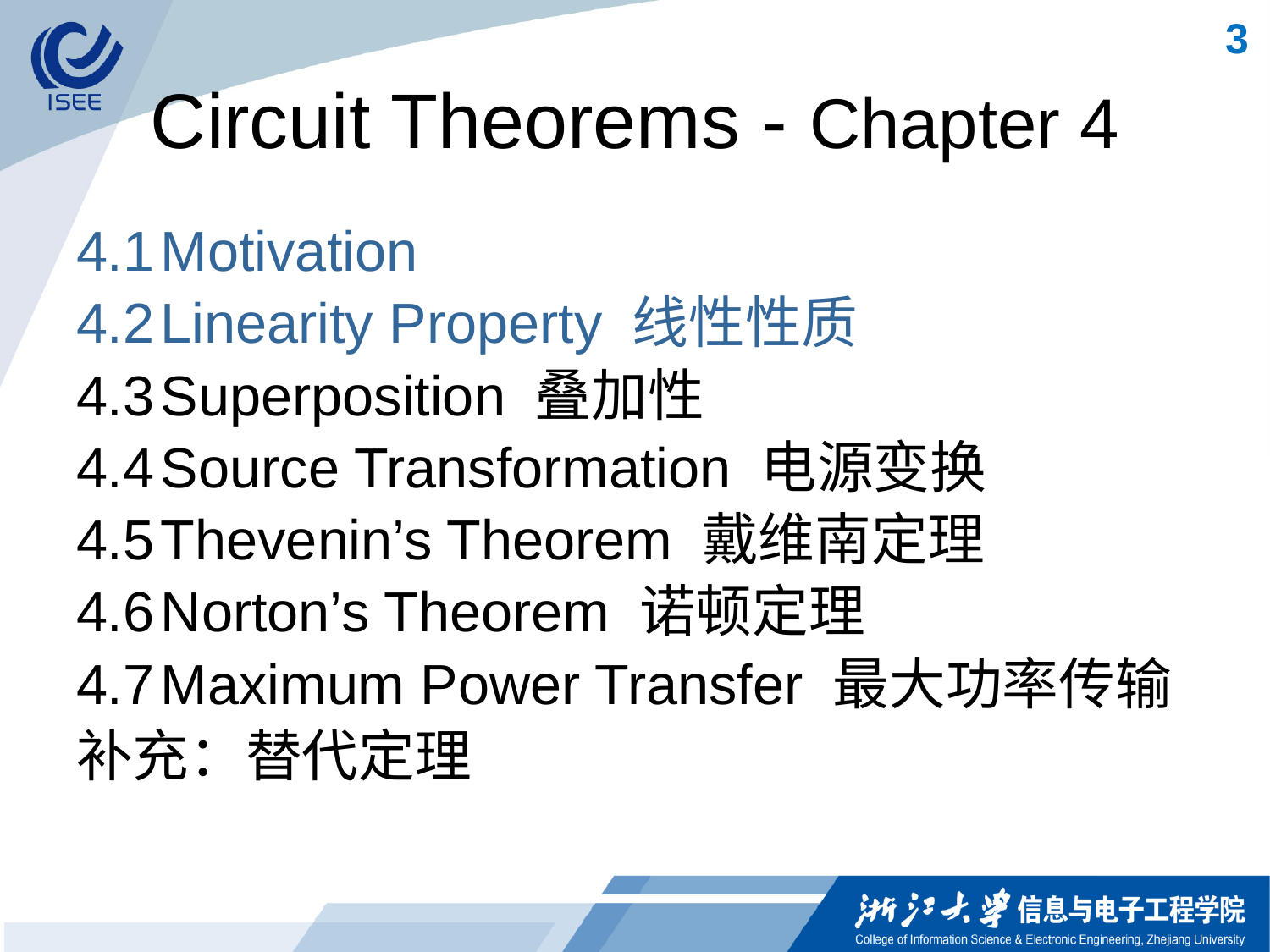

3
# Circuit Theorems - Chapter 4
4.1	Motivation
4.2	Linearity Property 线性性质
4.3	Superposition 叠加性
4.4	Source Transformation 电源变换
4.5	Thevenin’s Theorem 戴维南定理
4.6	Norton’s Theorem 诺顿定理
4.7	Maximum Power Transfer 最大功率传输
补充：替代定理